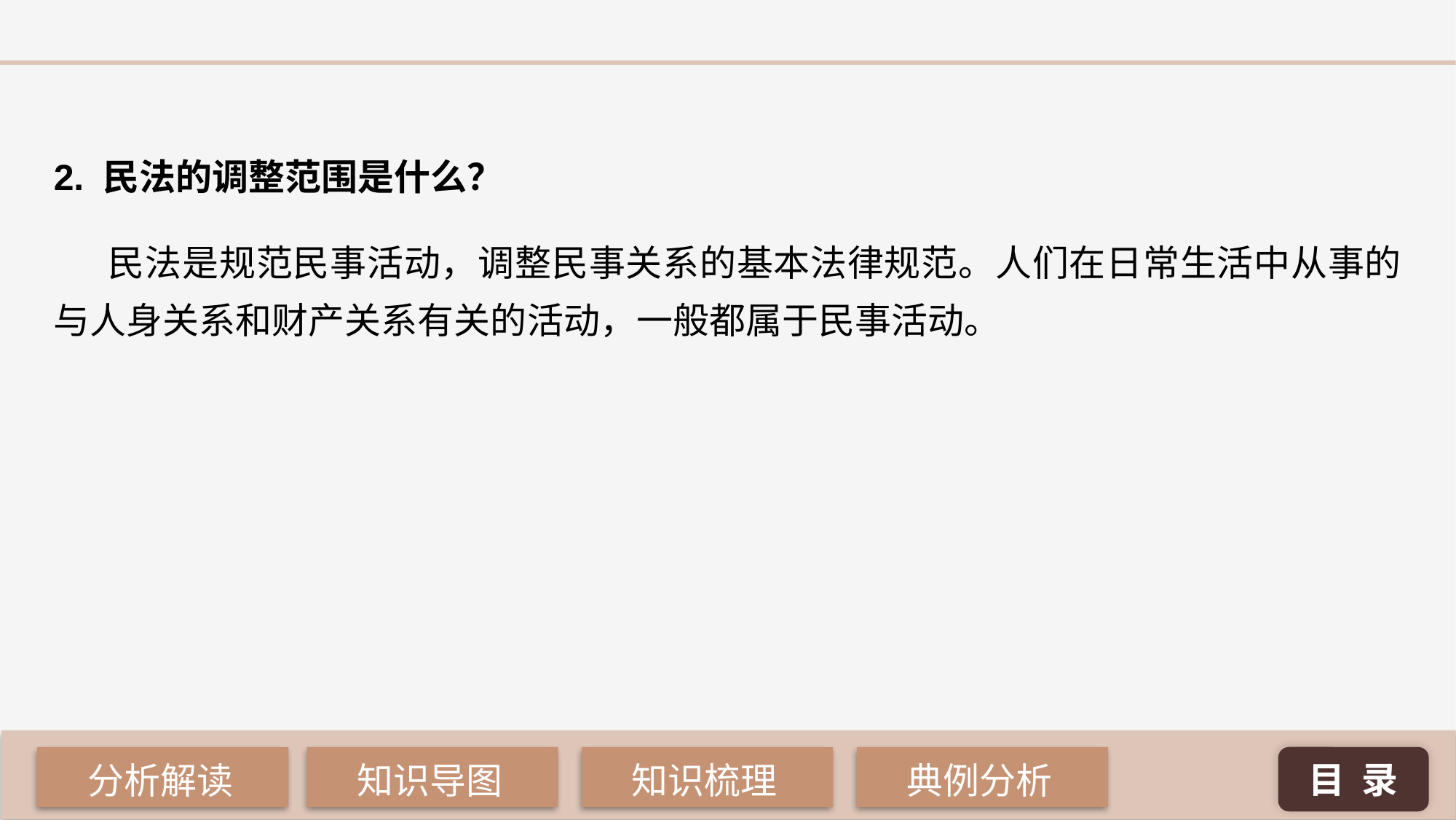

2. 民法的调整范围是什么？
民法是规范民事活动，调整民事关系的基本法律规范。人们在日常生活中从事的与人身关系和财产关系有关的活动，一般都属于民事活动。